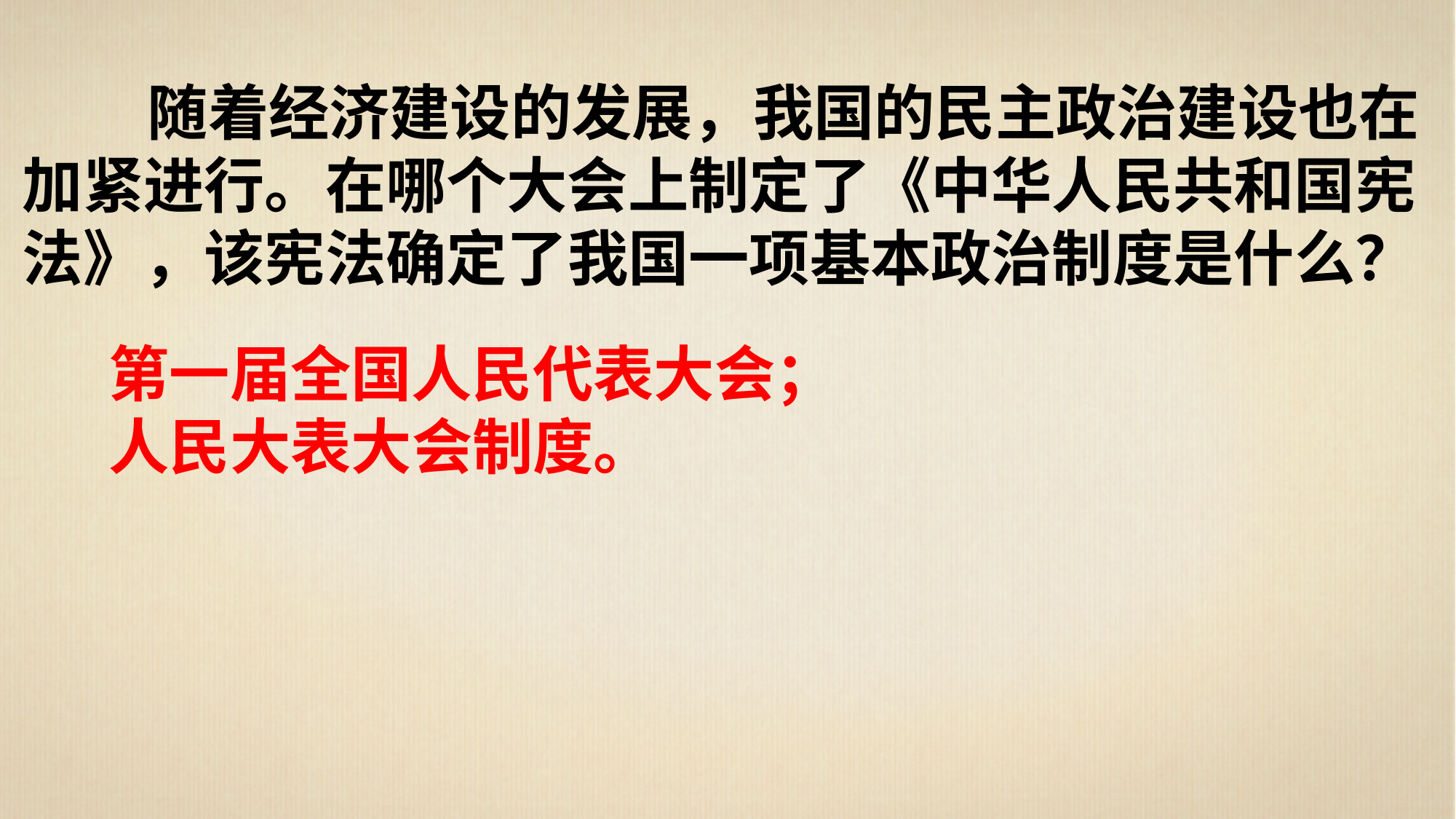

随着经济建设的发展，我国的民主政治建设也在加紧进行。在哪个大会上制定了《中华人民共和国宪法》，该宪法确定了我国一项基本政治制度是什么？
第一届全国人民代表大会；人民大表大会制度。